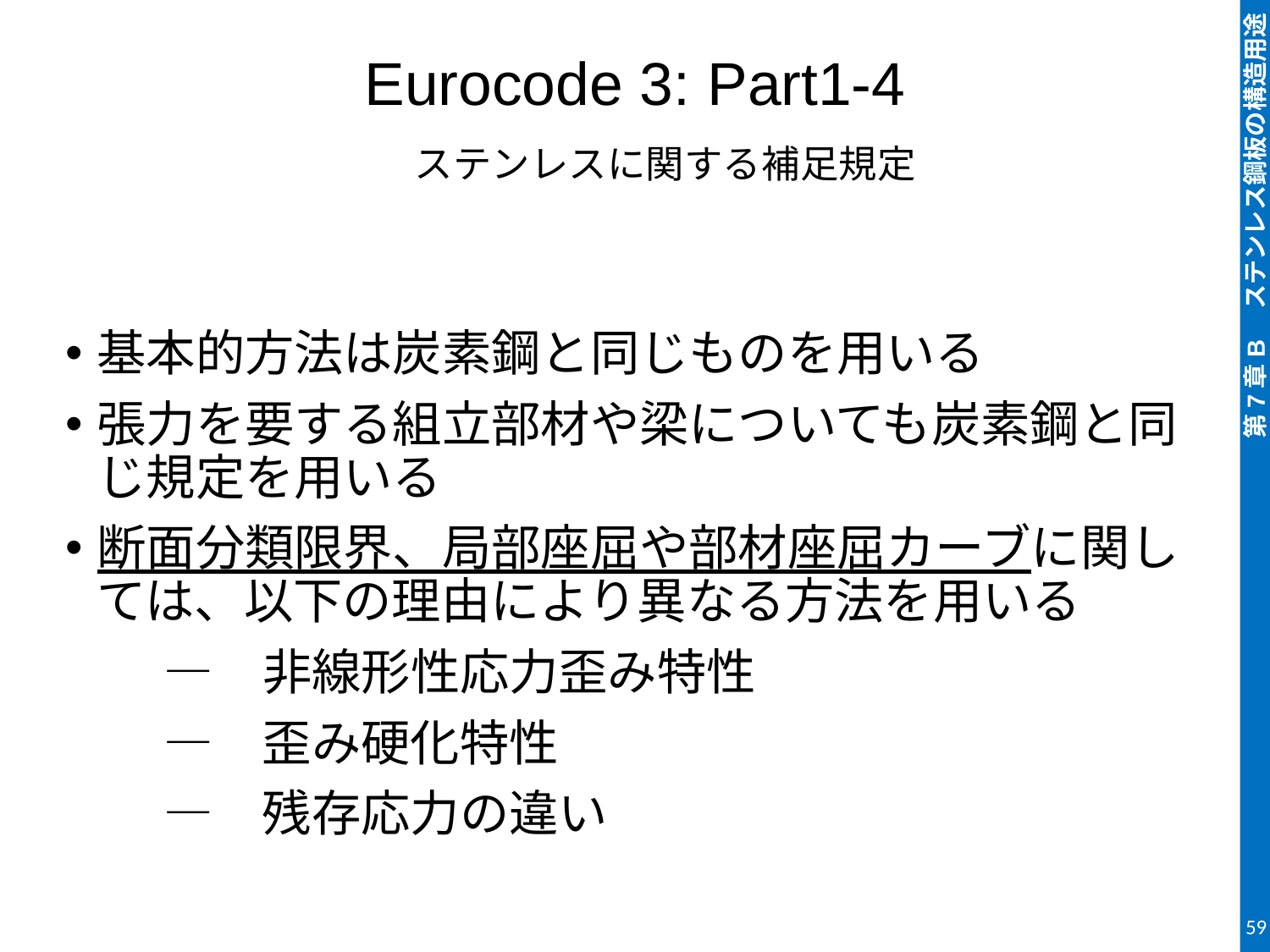

# Eurocode 3: Part1-4 　ステンレスに関する補足規定
基本的方法は炭素鋼と同じものを用いる
張力を要する組立部材や梁についても炭素鋼と同じ規定を用いる
断面分類限界、局部座屈や部材座屈カーブに関しては、以下の理由により異なる方法を用いる
　　―　非線形性応力歪み特性
　　―　歪み硬化特性
　　―　残存応力の違い
59